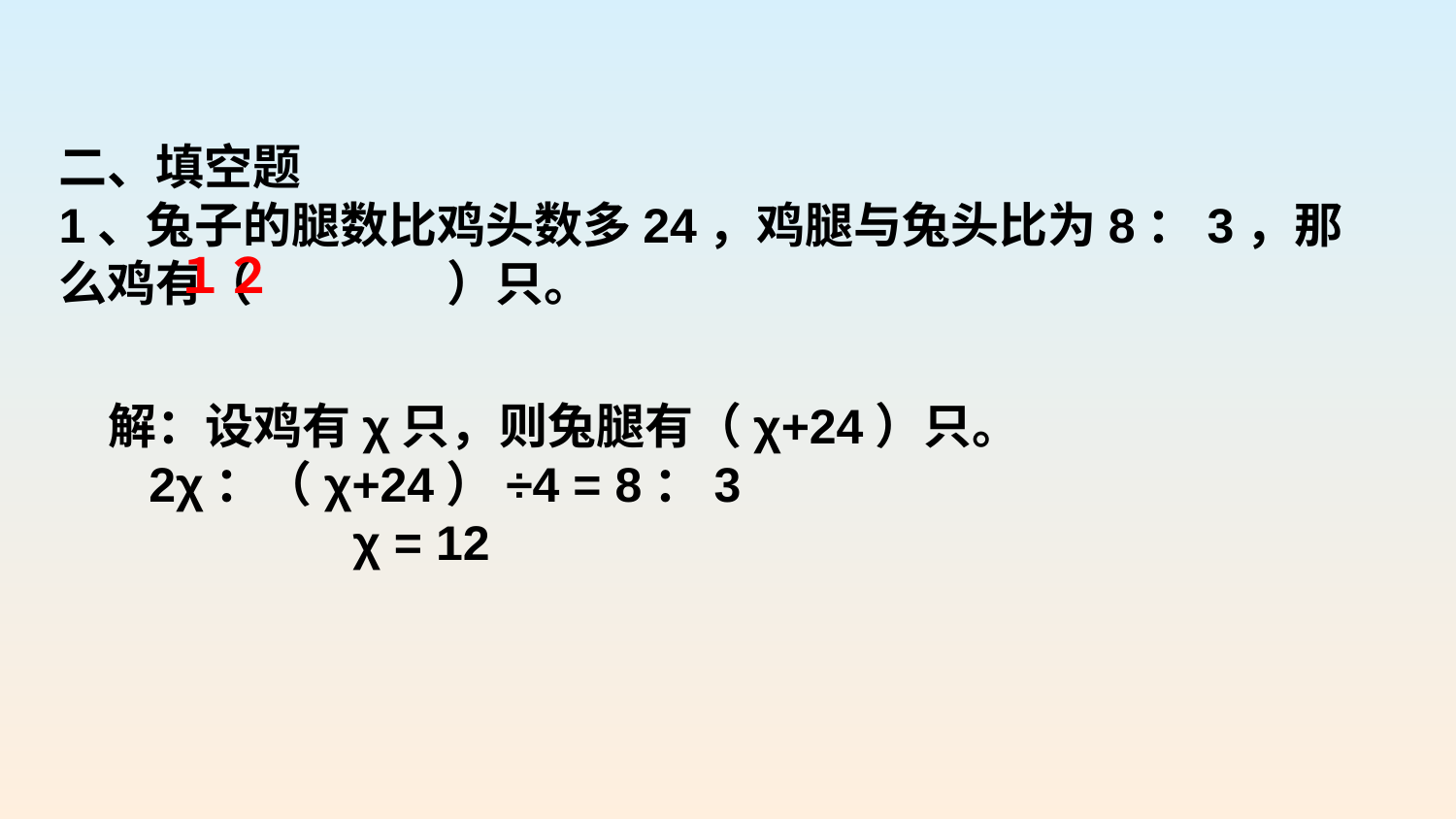

二、填空题
1、兔子的腿数比鸡头数多24，鸡腿与兔头比为8：3，那么鸡有（　　　　）只。
１２
解：设鸡有χ只，则兔腿有（χ+24）只。
   2χ：（χ+24）÷4 = 8：3
                  χ = 12